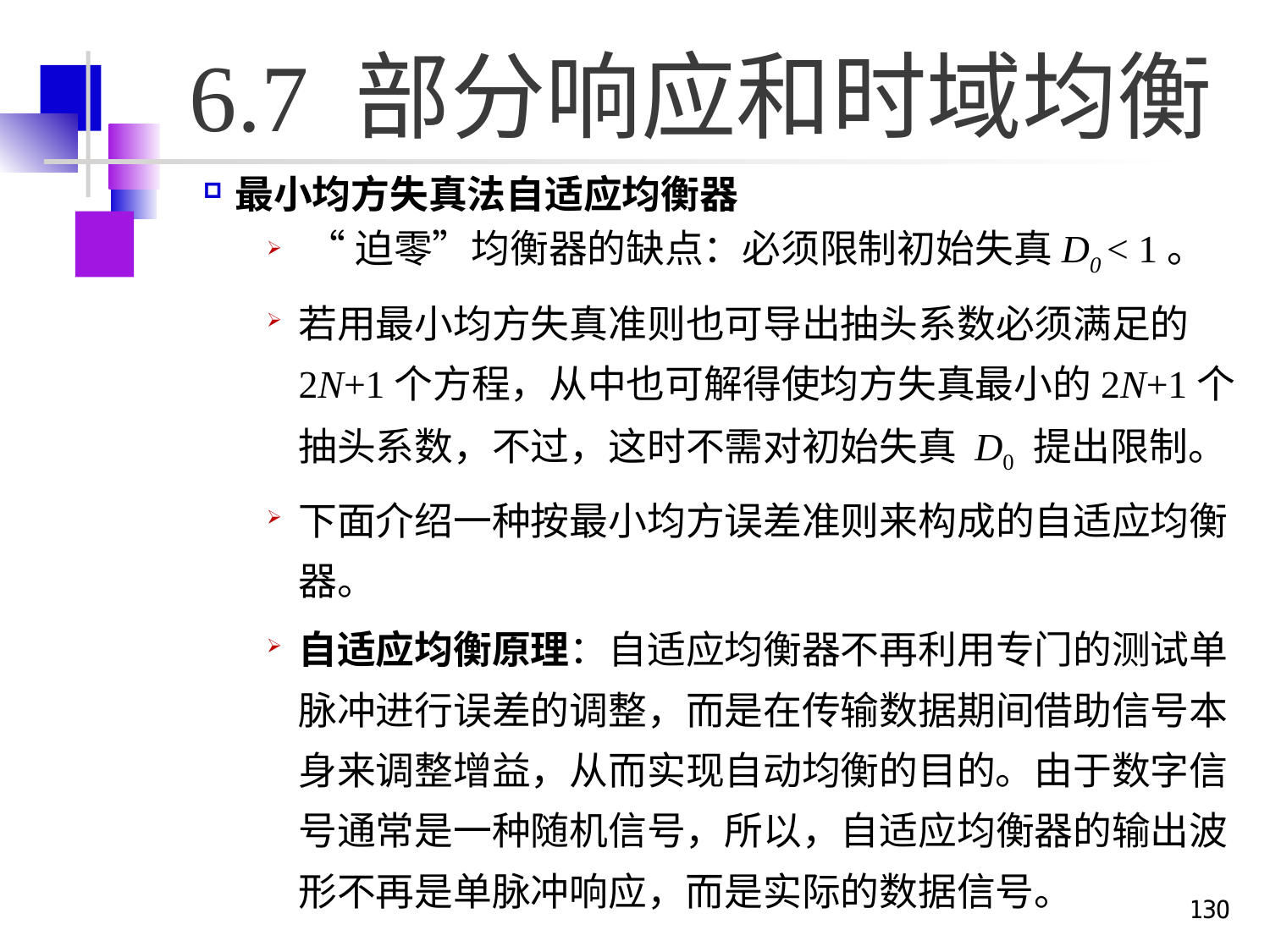

# 6.7 部分响应和时域均衡
最小均方失真法自适应均衡器
 “迫零”均衡器的缺点：必须限制初始失真D0 < 1。
若用最小均方失真准则也可导出抽头系数必须满足的2N+1个方程，从中也可解得使均方失真最小的2N+1个抽头系数，不过，这时不需对初始失真 D0 提出限制。
下面介绍一种按最小均方误差准则来构成的自适应均衡器。
自适应均衡原理：自适应均衡器不再利用专门的测试单脉冲进行误差的调整，而是在传输数据期间借助信号本身来调整增益，从而实现自动均衡的目的。由于数字信号通常是一种随机信号，所以，自适应均衡器的输出波形不再是单脉冲响应，而是实际的数据信号。
130